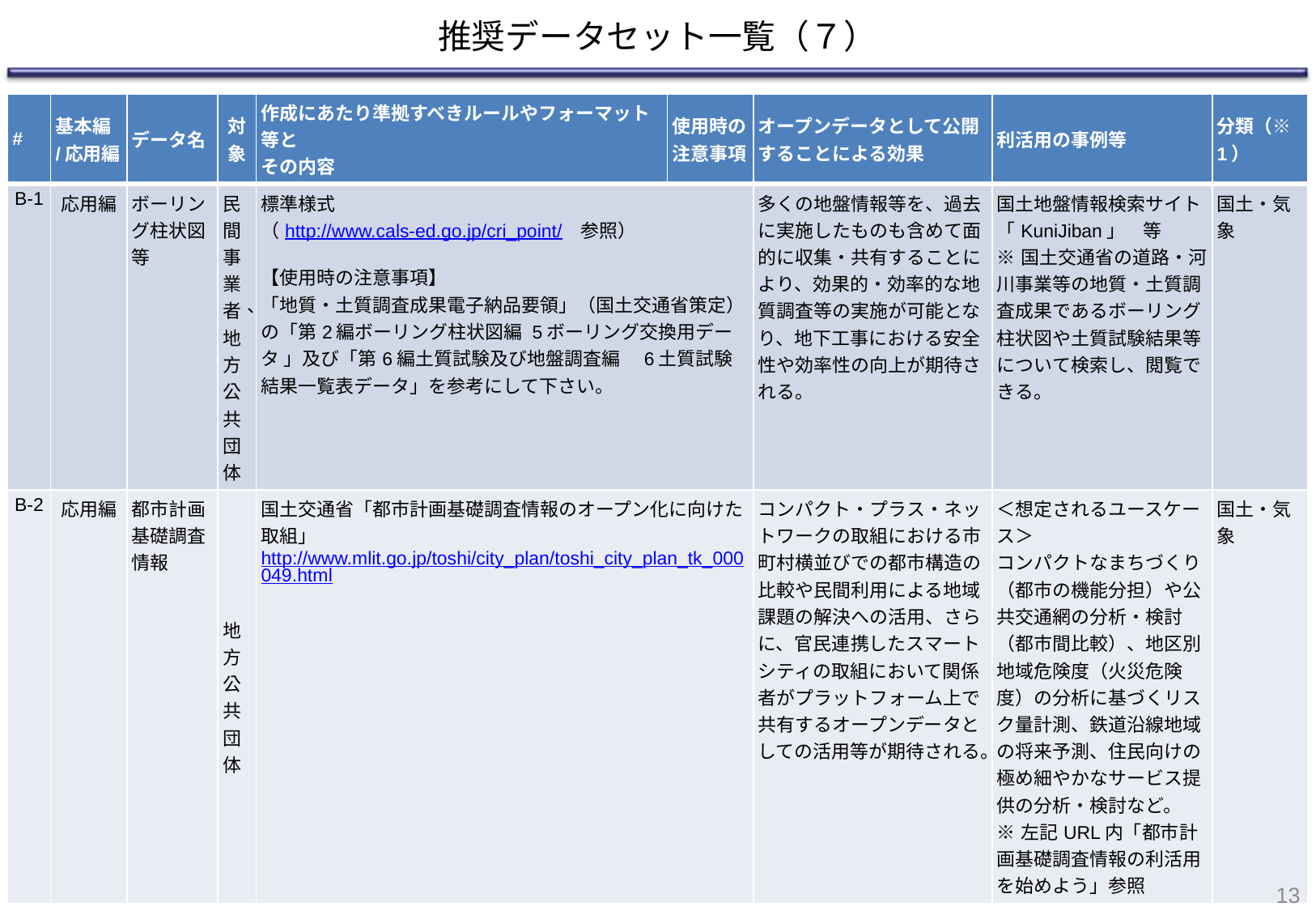

# 推奨データセット一覧（７）
| # | 基本編 /応用編 | データ名 | 対象 | 作成にあたり準拠すべきルールやフォーマット等と その内容 | 使用時の注意事項 | オープンデータとして公開することによる効果 | 利活用の事例等 | 分類（※1） |
| --- | --- | --- | --- | --- | --- | --- | --- | --- |
| B-1 | 応用編 | ボーリング柱状図等 | 民間事業者、地方公共団体 | 標準様式 （http://www.cals-ed.go.jp/cri\_point/　参照） 【使用時の注意事項】 「地質・土質調査成果電子納品要領」（国土交通省策定）の「第2編ボーリング柱状図編 5ボーリング交換用データ 」及び「第6編土質試験及び地盤調査編　6土質試験結果一覧表データ」を参考にして下さい。 |  | 多くの地盤情報等を、過去に実施したものも含めて面的に収集・共有することにより、効果的・効率的な地質調査等の実施が可能となり、地下工事における安全性や効率性の向上が期待される。 | 国土地盤情報検索サイト「KuniJiban」　等 ※国土交通省の道路・河川事業等の地質・土質調査成果であるボーリング柱状図や土質試験結果等について検索し、閲覧できる。 | 国土・気象 |
| B-2 | 応用編 | 都市計画基礎調査情報 | 地方公共団体 | 国土交通省「都市計画基礎調査情報のオープン化に向けた取組」 http://www.mlit.go.jp/toshi/city\_plan/toshi\_city\_plan\_tk\_000049.html |  | コンパクト・プラス・ネットワークの取組における市町村横並びでの都市構造の比較や民間利用による地域課題の解決への活用、さらに、官民連携したスマートシティの取組において関係者がプラットフォーム上で共有するオープンデータとしての活用等が期待される。 | ＜想定されるユースケース＞ コンパクトなまちづくり（都市の機能分担）や公共交通網の分析・検討（都市間比較）、地区別地域危険度（火災危険度）の分析に基づくリスク量計測、鉄道沿線地域の将来予測、住民向けの極め細やかなサービス提供の分析・検討など。 ※左記URL内「都市計画基礎調査情報の利活用を始めよう」参照 | 国土・気象 |
13